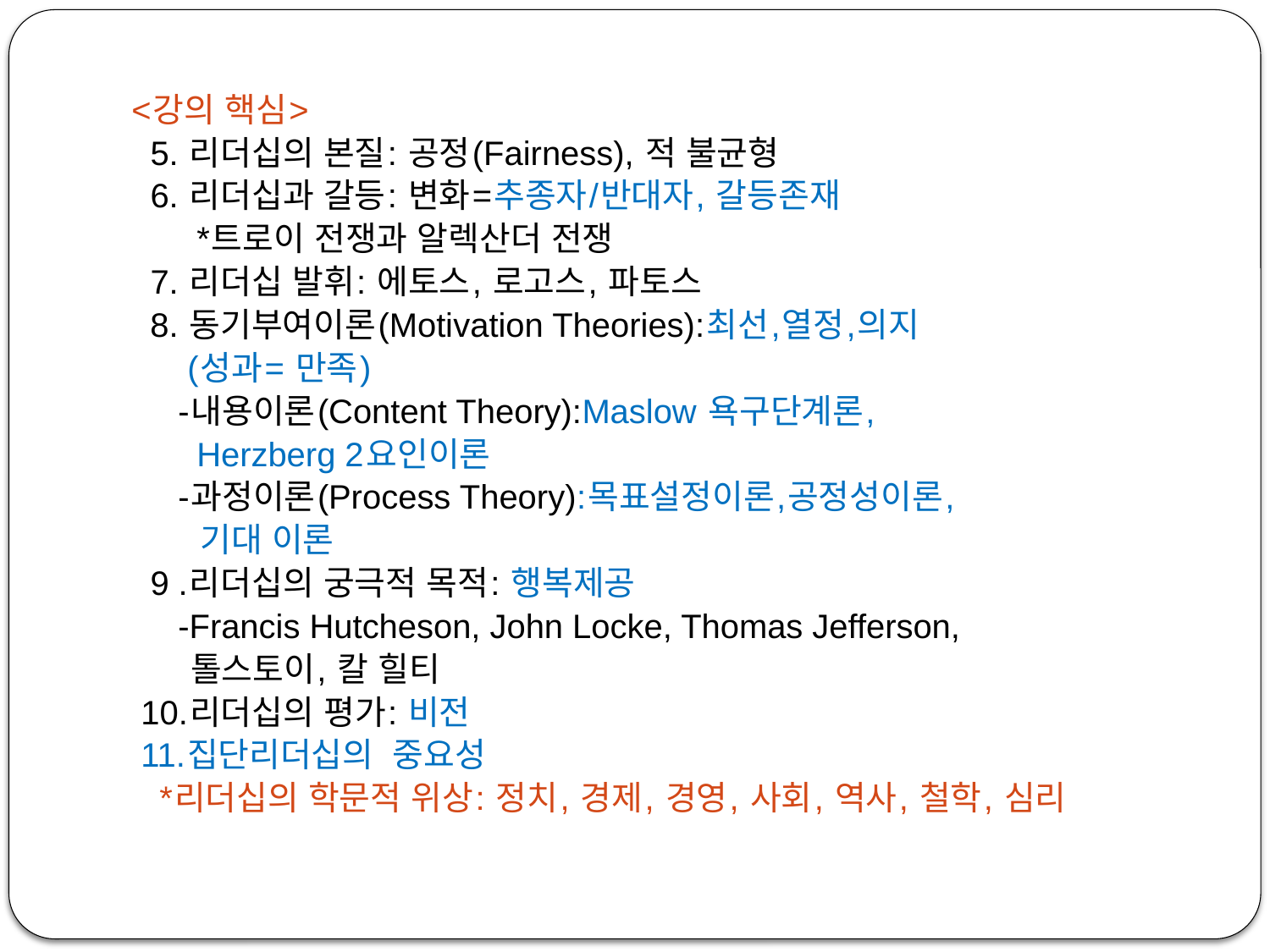

<강의 핵심>
  5. 리더십의 본질: 공정(Fairness), 적 불균형
  6. 리더십과 갈등: 변화=추종자/반대자, 갈등존재
       *트로이 전쟁과 알렉산더 전쟁
  7. 리더십 발휘: 에토스, 로고스, 파토스
  8. 동기부여이론(Motivation Theories):최선,열정,의지
      (성과= 만족)
     -내용이론(Content Theory):Maslow 욕구단계론,
       Herzberg 2요인이론
     -과정이론(Process Theory):목표설정이론,공정성이론,
       기대 이론
  9 .리더십의 궁극적 목적: 행복제공
     -Francis Hutcheson, John Locke, Thomas Jefferson,
      톨스토이, 칼 힐티
 10.리더십의 평가: 비전
 11.집단리더십의  중요성
   *리더십의 학문적 위상: 정치, 경제, 경영, 사회, 역사, 철학, 심리